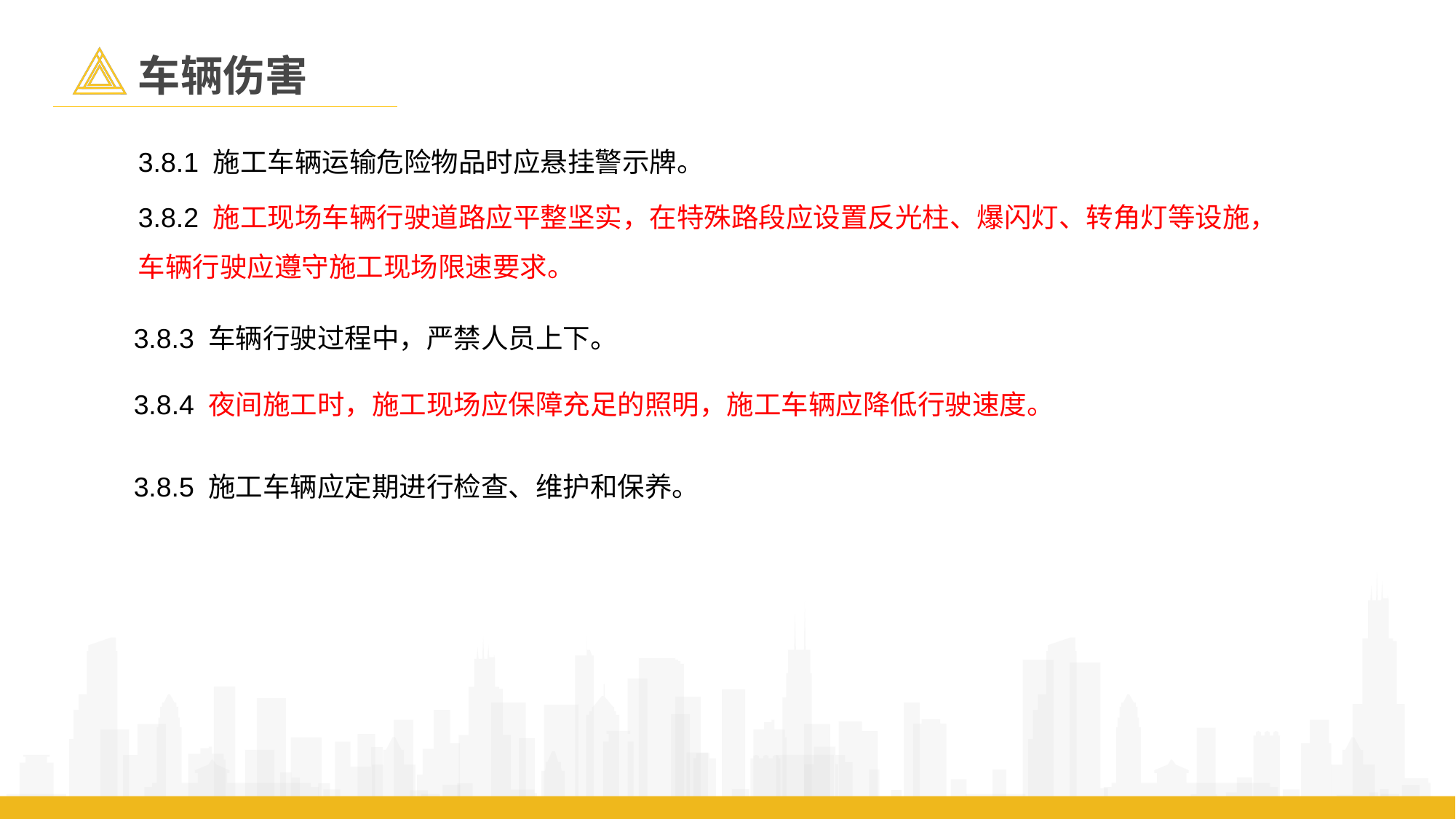

车辆伤害
3.8.1 施工车辆运输危险物品时应悬挂警示牌。
3.8.2 施工现场车辆行驶道路应平整坚实，在特殊路段应设置反光柱、爆闪灯、转角灯等设施，车辆行驶应遵守施工现场限速要求。
3.8.3 车辆行驶过程中，严禁人员上下。
3.8.4 夜间施工时，施工现场应保障充足的照明，施工车辆应降低行驶速度。
3.8.5 施工车辆应定期进行检查、维护和保养。